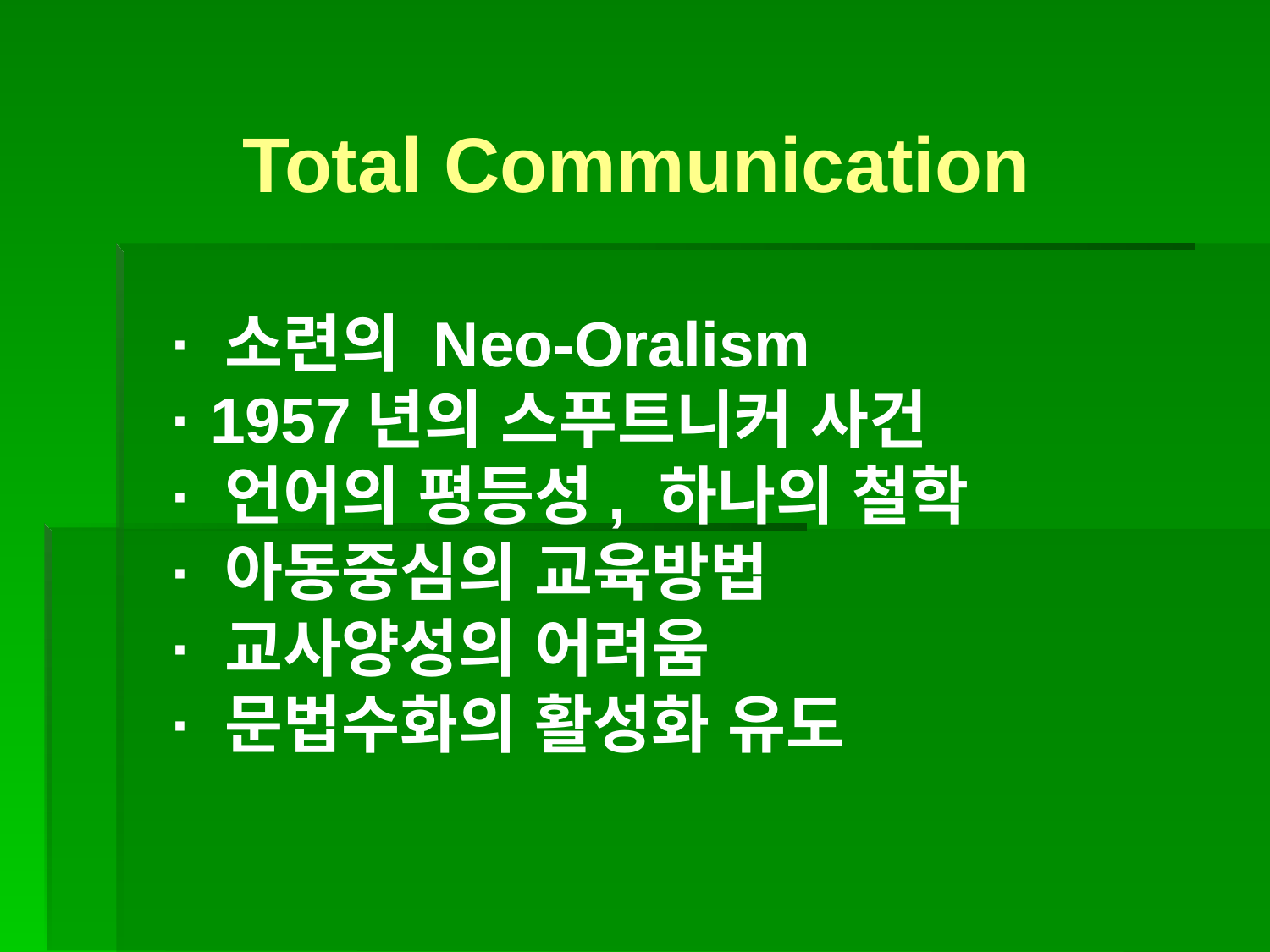

Total Communication
· 소련의 Neo-Oralism
· 1957년의 스푸트니커 사건
· 언어의 평등성, 하나의 철학
· 아동중심의 교육방법
· 교사양성의 어려움
· 문법수화의 활성화 유도